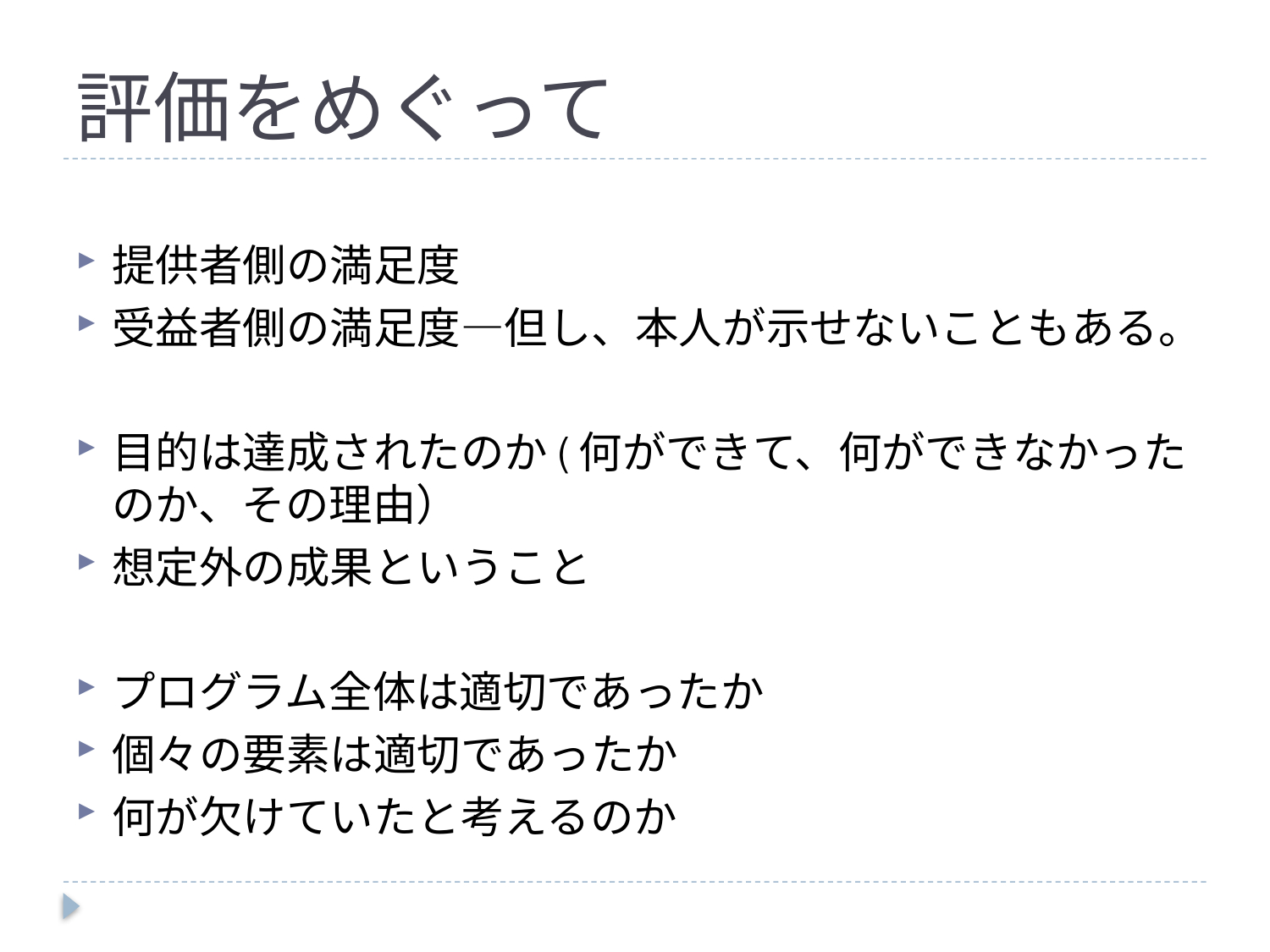

# 評価をめぐって

提供者側の満足度
受益者側の満足度―但し、本人が示せないこともある。

目的は達成されたのか(何ができて、何ができなかったのか、その理由）
想定外の成果ということ

プログラム全体は適切であったか
個々の要素は適切であったか
何が欠けていたと考えるのか